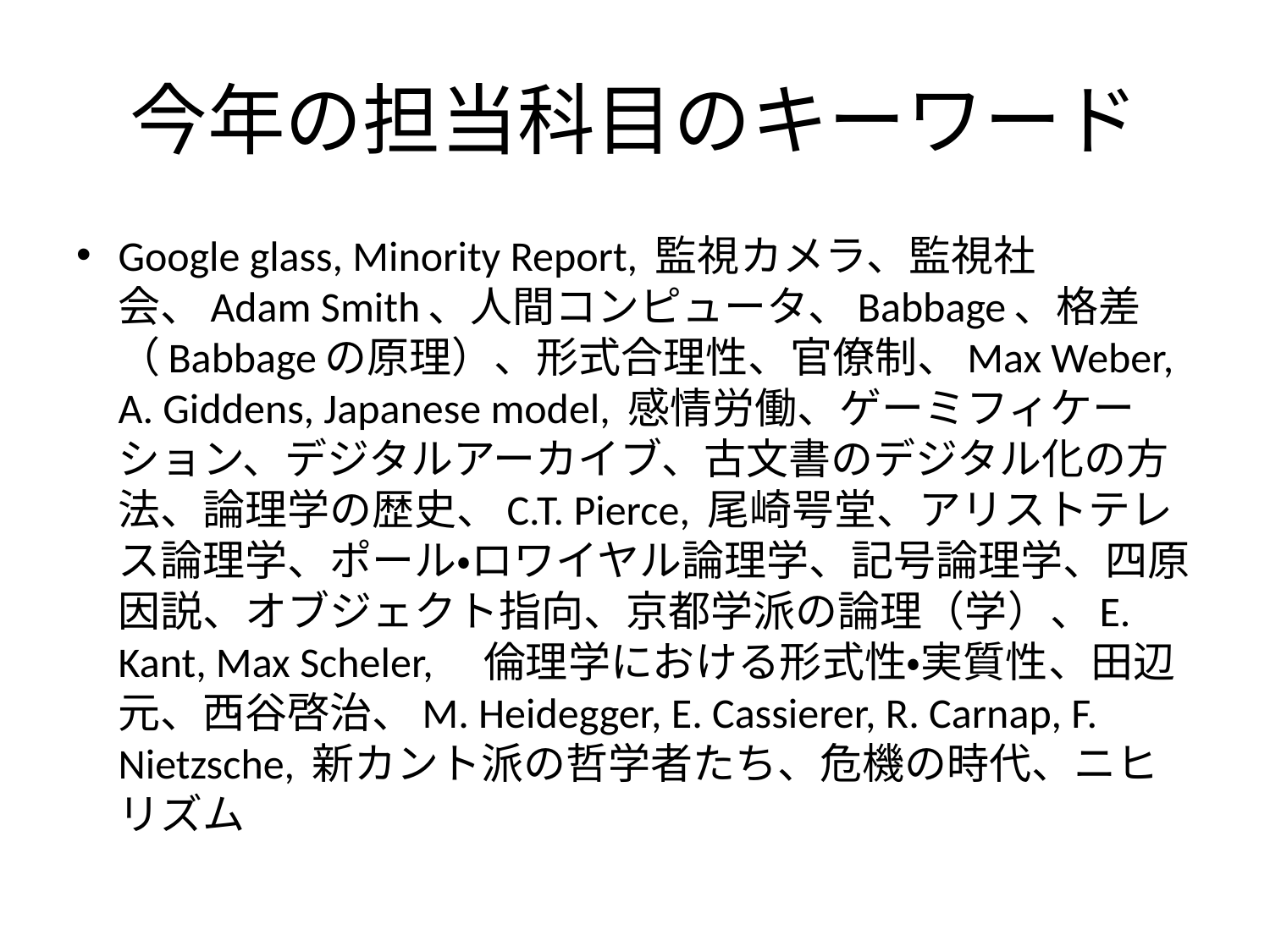

# 今年の担当科目のキーワード
Google glass, Minority Report, 監視カメラ、監視社会、Adam Smith、人間コンピュータ、Babbage、格差（Babbageの原理）、形式合理性、官僚制、Max Weber, A. Giddens, Japanese model, 感情労働、ゲーミフィケーション、デジタルアーカイブ、古文書のデジタル化の方法、論理学の歴史、C.T. Pierce, 尾崎咢堂、アリストテレス論理学、ポール・ロワイヤル論理学、記号論理学、四原因説、オブジェクト指向、京都学派の論理（学）、E. Kant, Max Scheler,　倫理学における形式性・実質性、田辺元、西谷啓治、M. Heidegger, E. Cassierer, R. Carnap, F. Nietzsche, 新カント派の哲学者たち、危機の時代、ニヒリズム